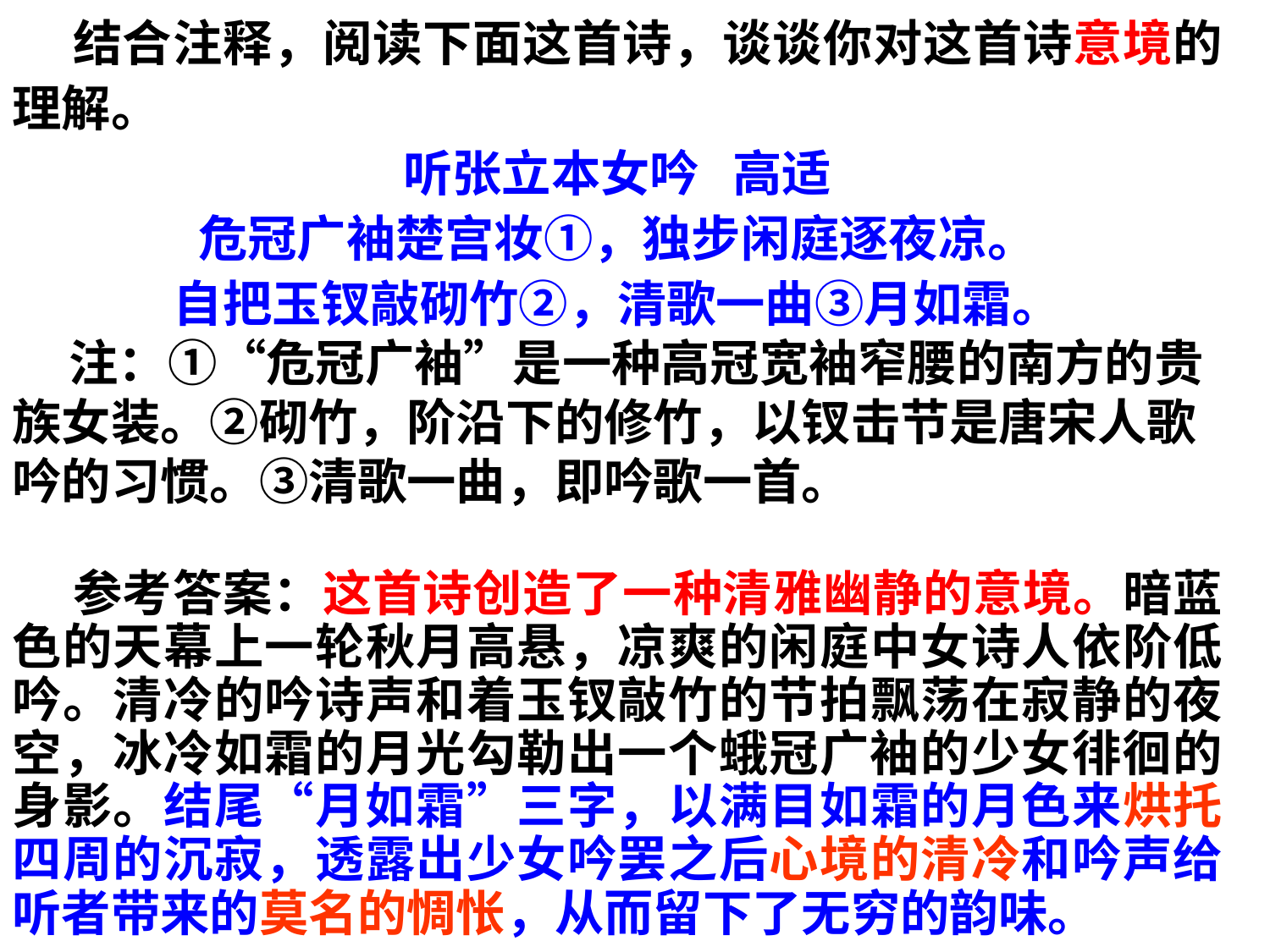

结合注释，阅读下面这首诗，谈谈你对这首诗意境的理解。
听张立本女吟   高适
危冠广袖楚宫妆①，独步闲庭逐夜凉。
自把玉钗敲砌竹②，清歌一曲③月如霜。
    注：①“危冠广袖”是一种高冠宽袖窄腰的南方的贵族女装。②砌竹，阶沿下的修竹，以钗击节是唐宋人歌吟的习惯。③清歌一曲，即吟歌一首。
    参考答案：这首诗创造了一种清雅幽静的意境。暗蓝色的天幕上一轮秋月高悬，凉爽的闲庭中女诗人依阶低吟。清冷的吟诗声和着玉钗敲竹的节拍飘荡在寂静的夜空，冰冷如霜的月光勾勒出一个蛾冠广袖的少女徘徊的身影。结尾“月如霜”三字，以满目如霜的月色来烘托四周的沉寂，透露出少女吟罢之后心境的清冷和吟声给听者带来的莫名的惆怅，从而留下了无穷的韵味。